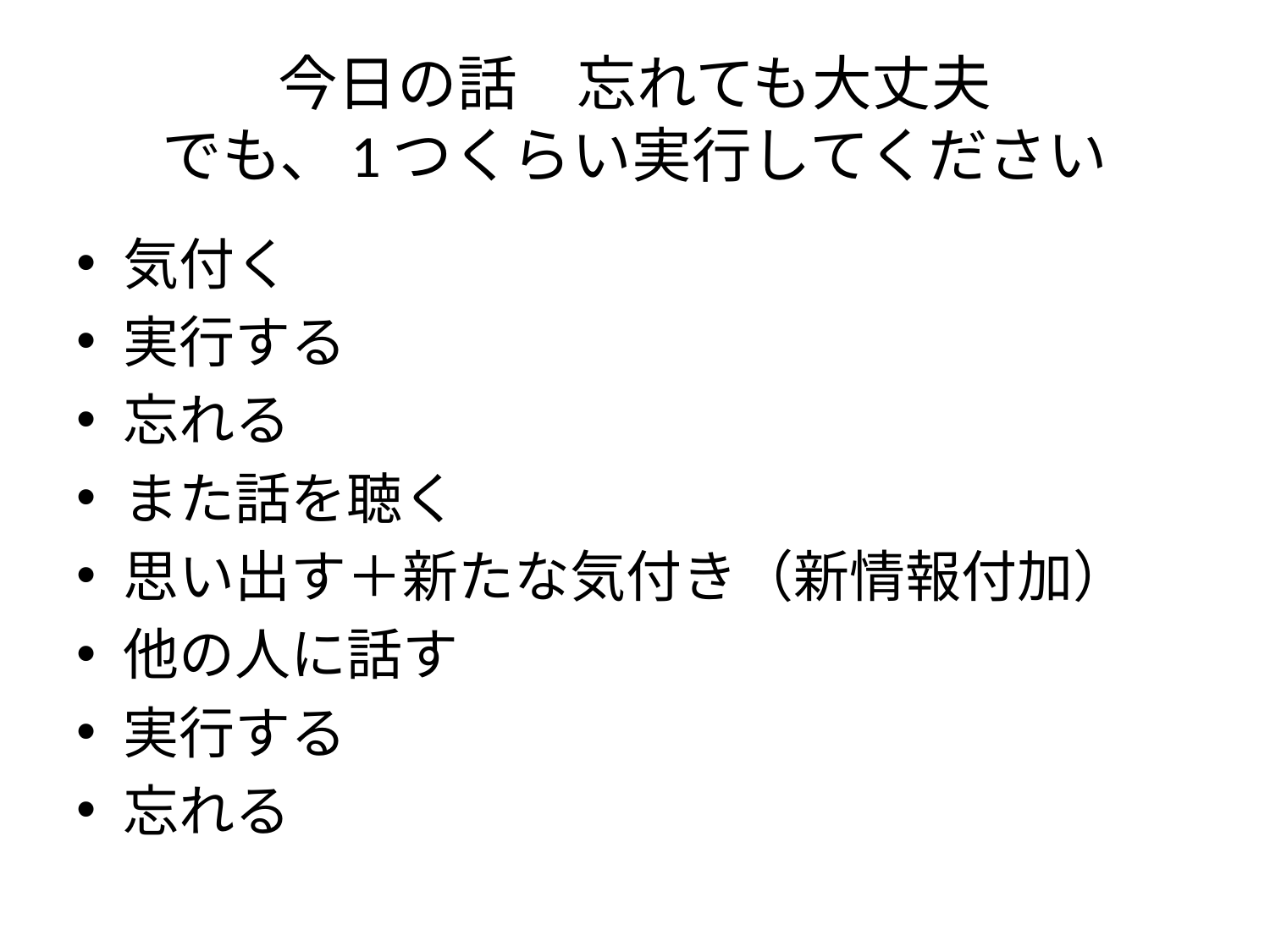

# 今日の話　忘れても大丈夫 でも、1つくらい実行してください
気付く
実行する
忘れる
また話を聴く
思い出す＋新たな気付き（新情報付加）
他の人に話す
実行する
忘れる